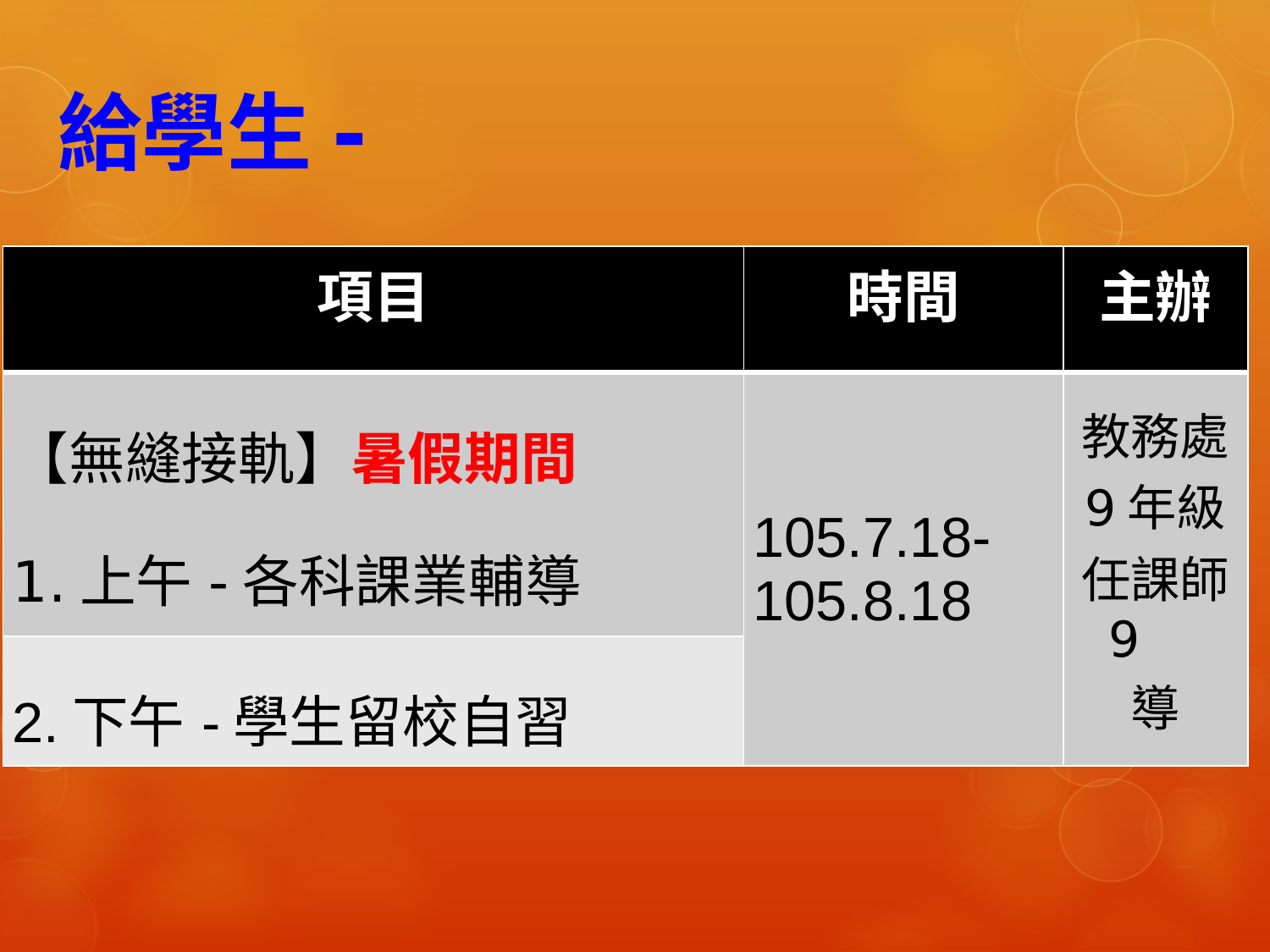

# 給學生-
| 項目 | 時間 | 主辦 |
| --- | --- | --- |
| 【無縫接軌】暑假期間 1.上午-各科課業輔導 | 105.7.18- 105.8.18 | 教務處 9年級 任課師 9 導 |
| 2.下午-學生留校自習 |  |  |